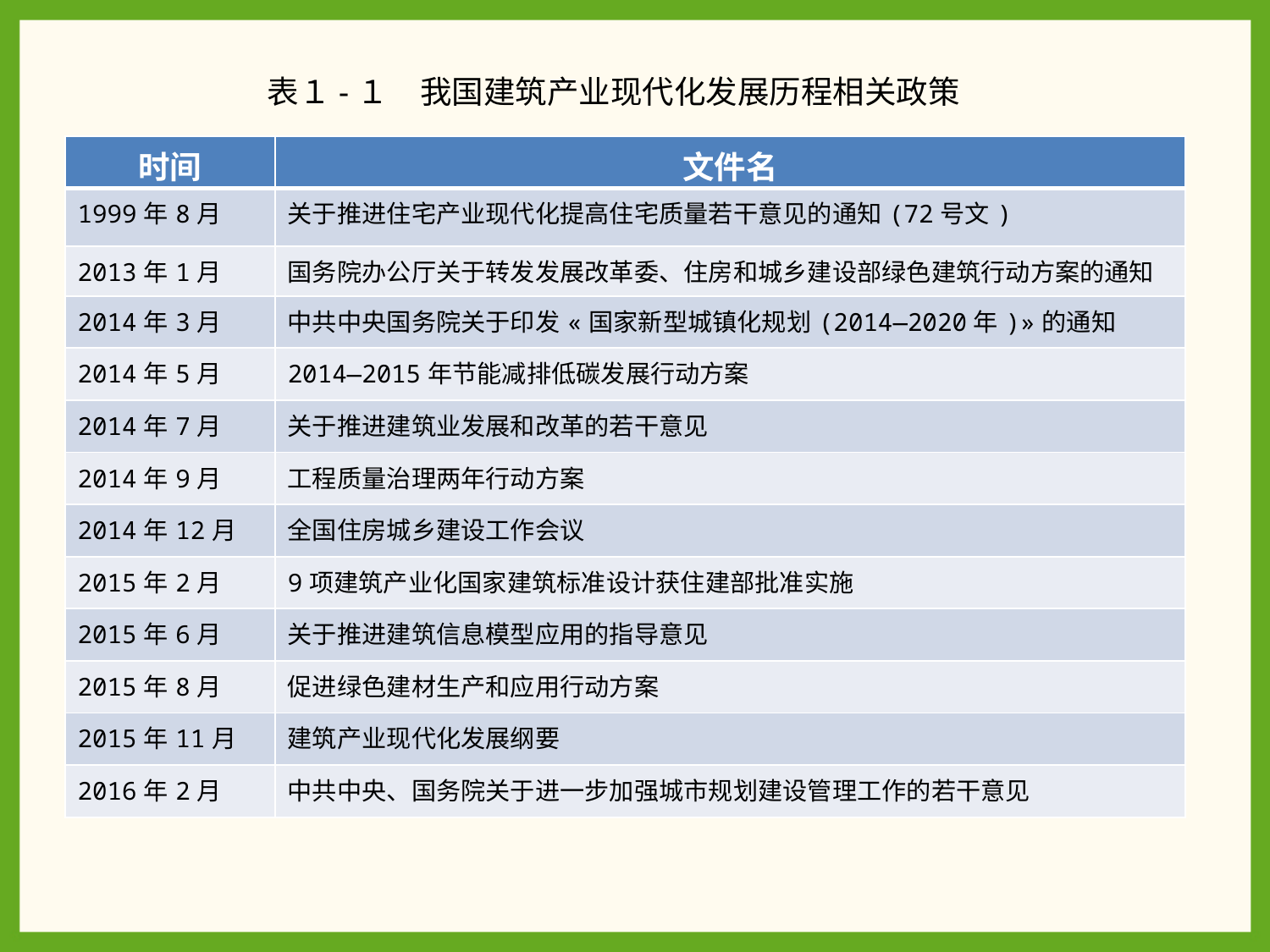

表１-１　我国建筑产业现代化发展历程相关政策
| 时间 | 文件名 |
| --- | --- |
| 1999年8月 | 关于推进住宅产业现代化提高住宅质量若干意见的通知(72号文) |
| 2013年1月 | 国务院办公厅关于转发发展改革委、住房和城乡建设部绿色建筑行动方案的通知 |
| 2014年3月 | 中共中央国务院关于印发«国家新型城镇化规划(2014—2020年)»的通知 |
| 2014年5月 | 2014—2015年节能减排低碳发展行动方案 |
| 2014年7月 | 关于推进建筑业发展和改革的若干意见 |
| 2014年9月 | 工程质量治理两年行动方案 |
| 2014年12月 | 全国住房城乡建设工作会议 |
| 2015年2月 | 9项建筑产业化国家建筑标准设计获住建部批准实施 |
| 2015年6月 | 关于推进建筑信息模型应用的指导意见 |
| 2015年8月 | 促进绿色建材生产和应用行动方案 |
| 2015年11月 | 建筑产业现代化发展纲要 |
| 2016年2月 | 中共中央、国务院关于进一步加强城市规划建设管理工作的若干意见 |
点击添加文本
点击添加文本
点击添加文本
点击添加文本